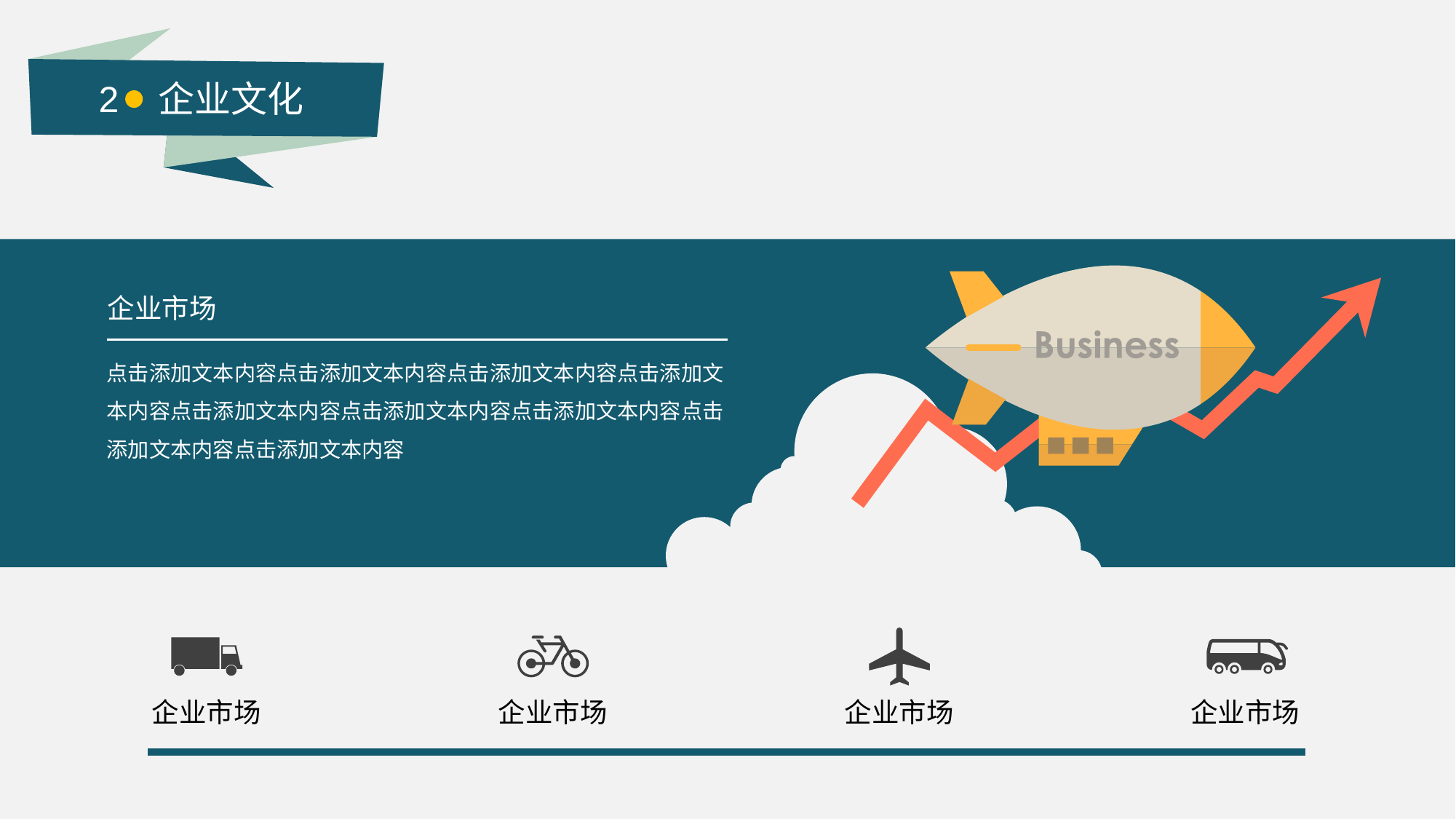

2   企业文化

企业市场
点击添加文本内容点击添加文本内容点击添加文本内容点击添加文本内容点击添加文本内容点击添加文本内容点击添加文本内容点击添加文本内容点击添加文本内容

企业市场
企业市场
企业市场
企业市场